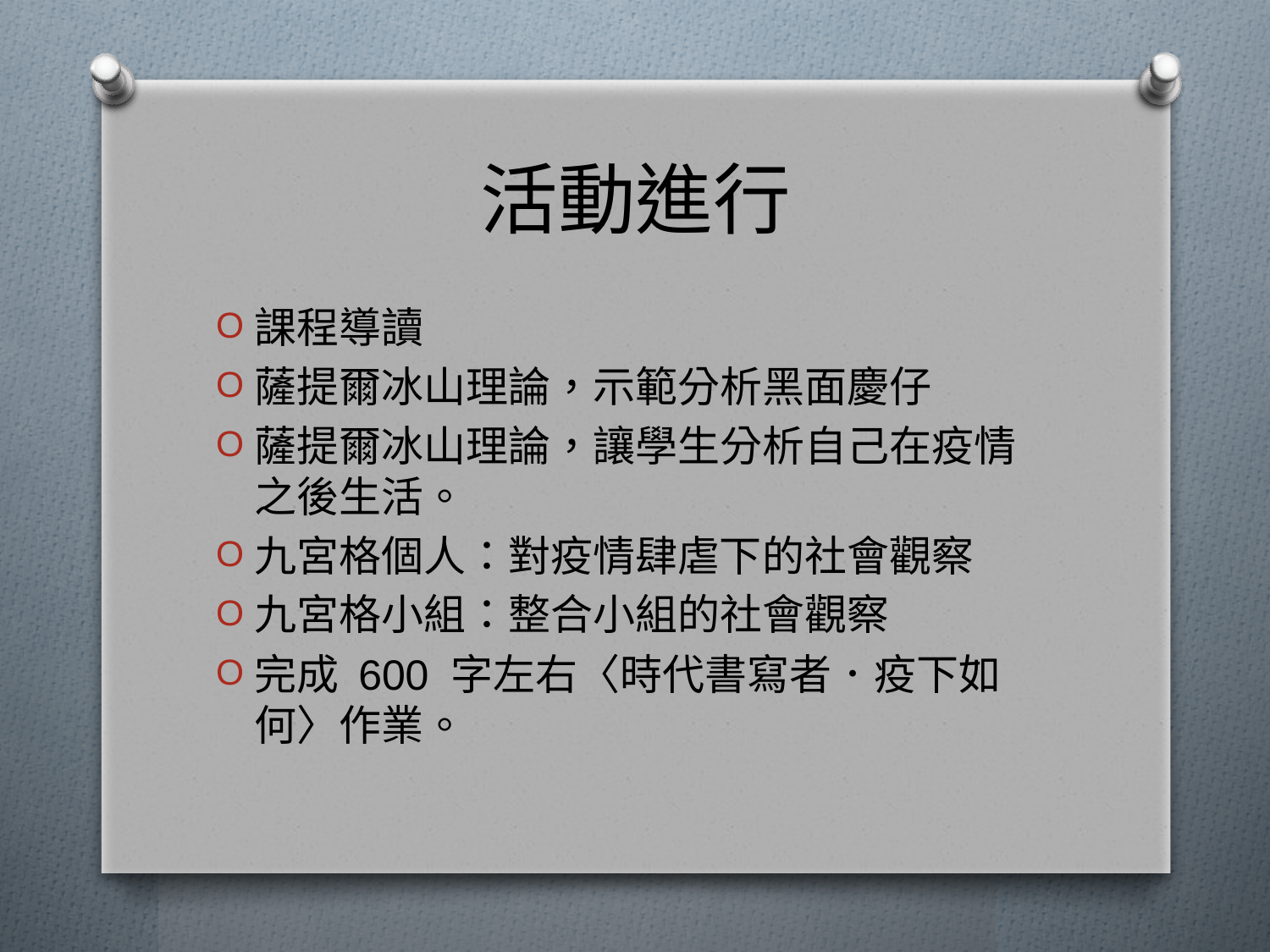

# 活動進行
課程導讀
薩提爾冰山理論，示範分析黑面慶仔
薩提爾冰山理論，讓學生分析自己在疫情之後生活。
九宮格個人：對疫情肆虐下的社會觀察
九宮格小組：整合小組的社會觀察
完成 600 字左右〈時代書寫者．疫下如何〉作業。